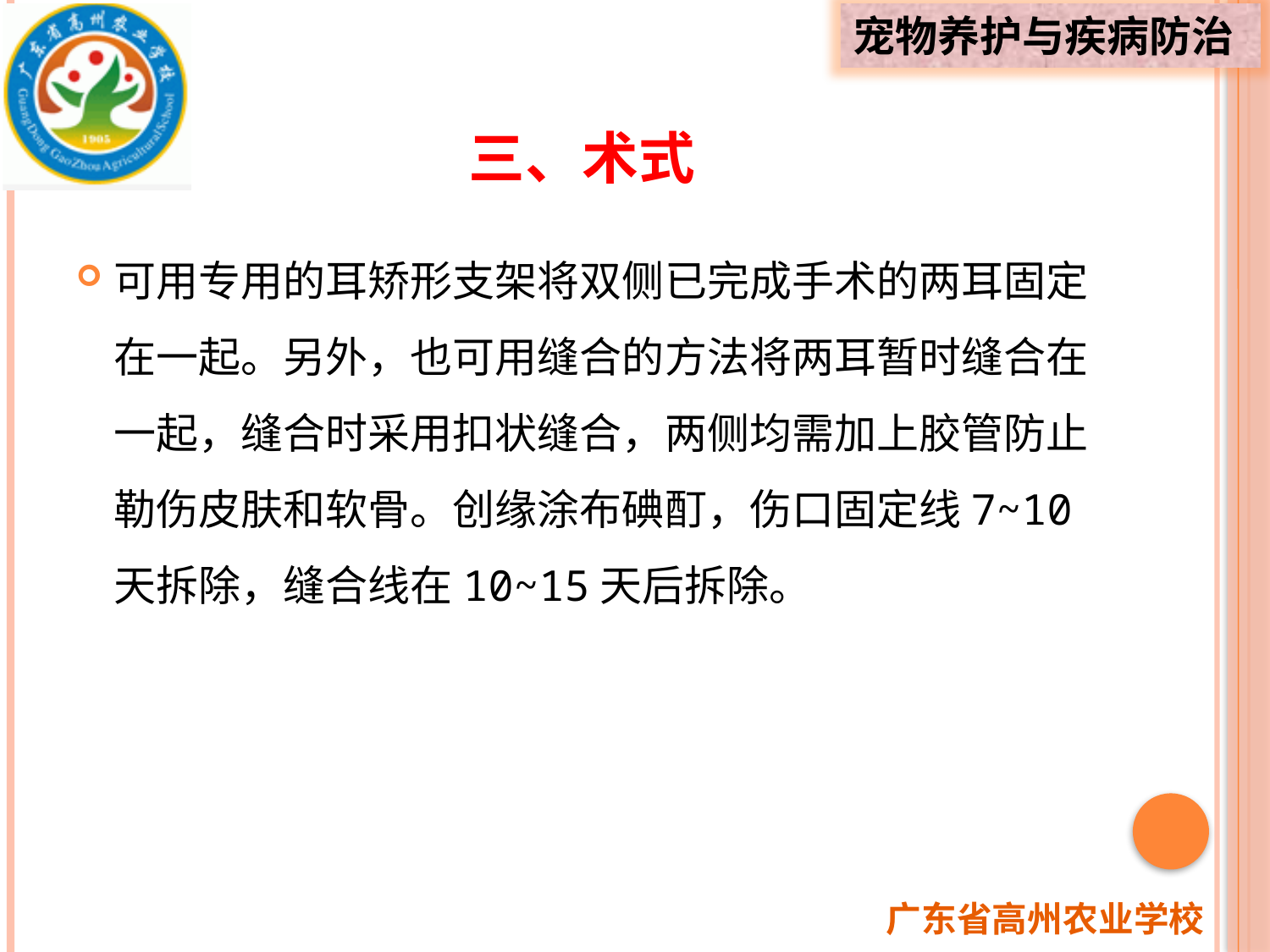

# 三、术式
可用专用的耳矫形支架将双侧已完成手术的两耳固定在一起。另外，也可用缝合的方法将两耳暂时缝合在一起，缝合时采用扣状缝合，两侧均需加上胶管防止勒伤皮肤和软骨。创缘涂布碘酊，伤口固定线7~10天拆除，缝合线在10~15天后拆除。